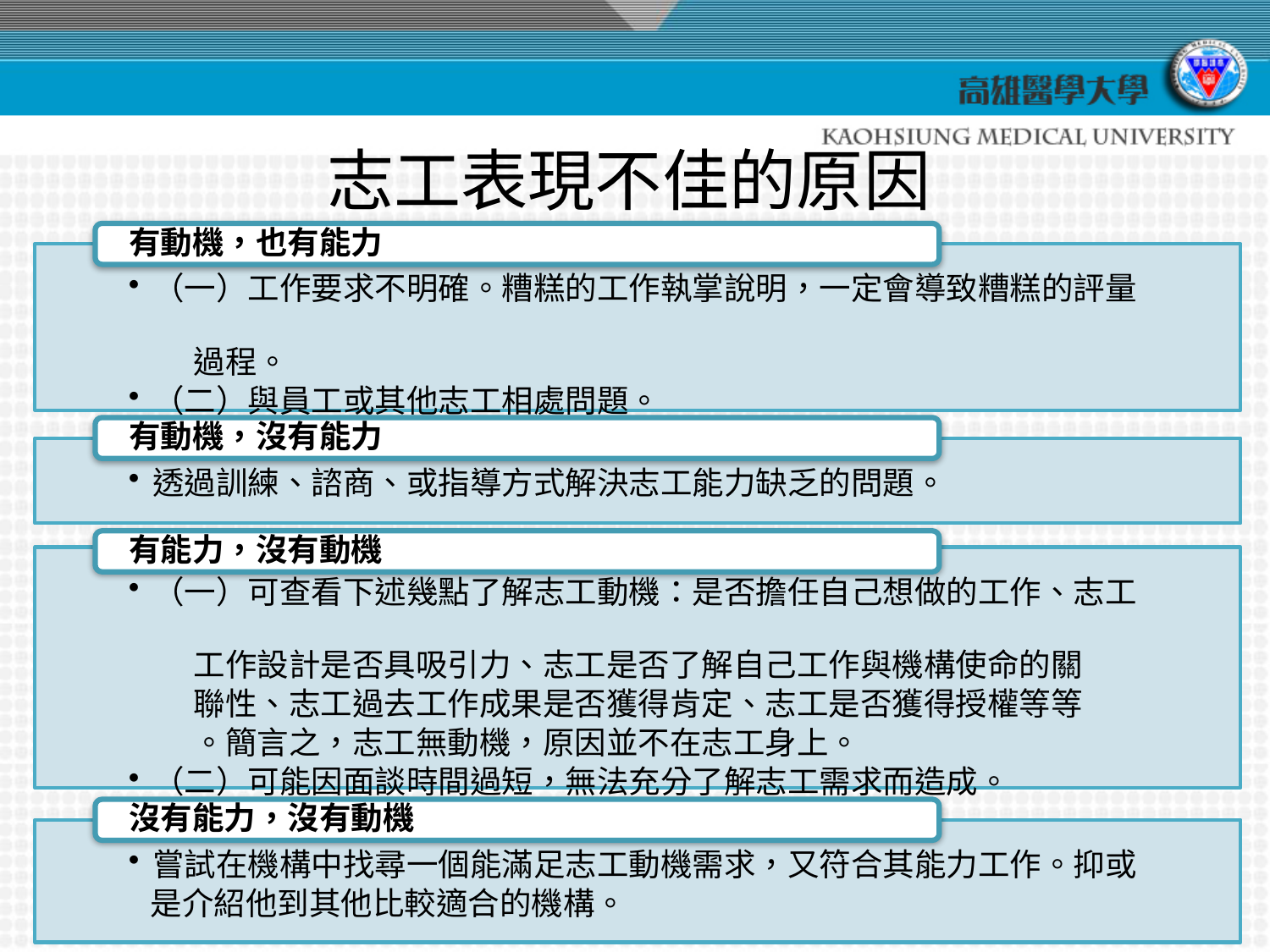

# 志工表現不佳的原因
有動機，也有能力
（一）工作要求不明確。糟糕的工作執掌說明，一定會導致糟糕的評量
        過程。
（二）與員工或其他志工相處問題。
有動機，沒有能力
透過訓練、諮商、或指導方式解決志工能力缺乏的問題。
有能力，沒有動機
（一）可查看下述幾點了解志工動機：是否擔任自己想做的工作、志工
        工作設計是否具吸引力、志工是否了解自己工作與機構使命的關
        聯性、志工過去工作成果是否獲得肯定、志工是否獲得授權等等
        。簡言之，志工無動機，原因並不在志工身上。
（二）可能因面談時間過短，無法充分了解志工需求而造成。
沒有能力，沒有動機
嘗試在機構中找尋一個能滿足志工動機需求，又符合其能力工作。抑或
  是介紹他到其他比較適合的機構。